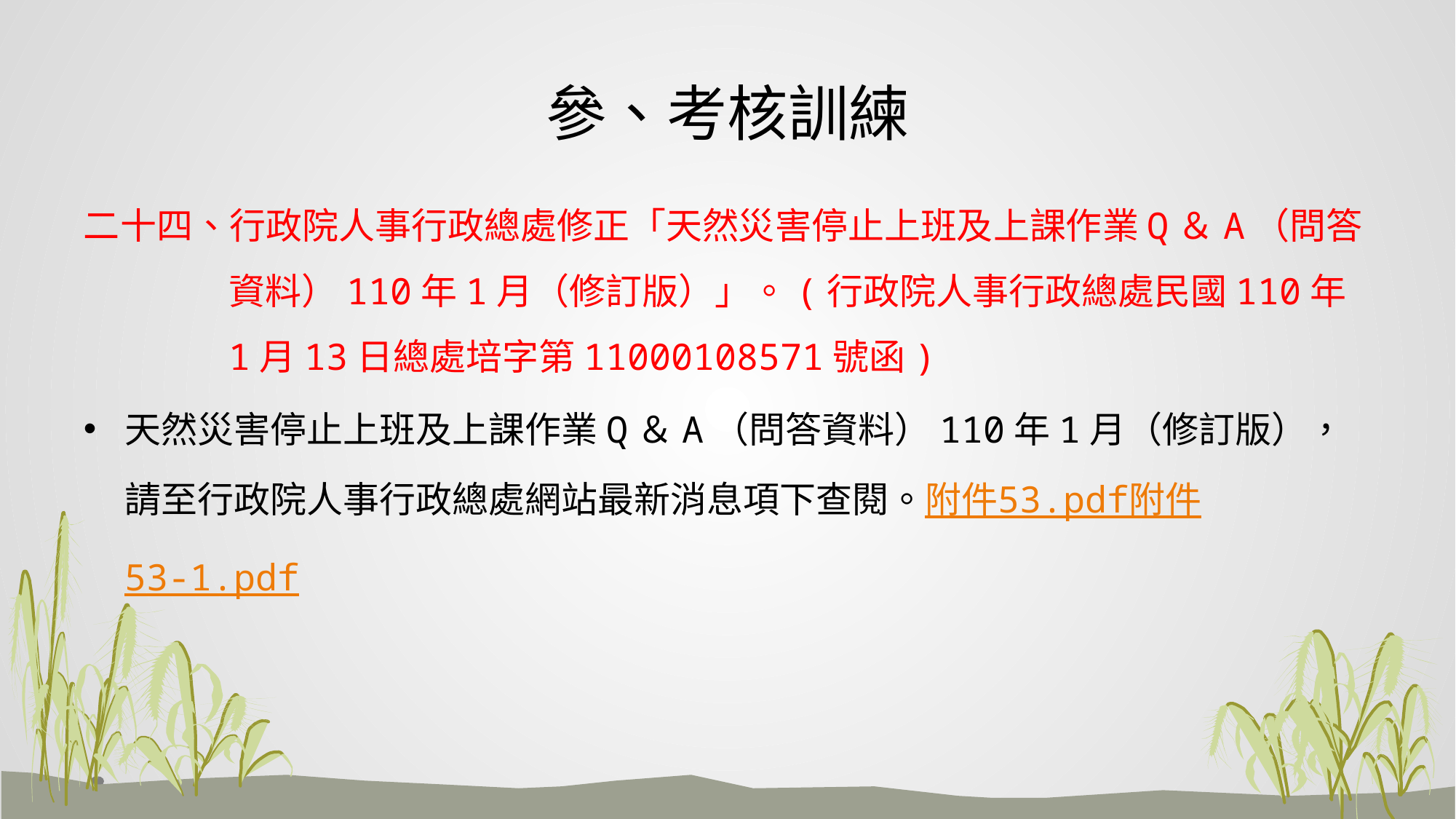

# 參、考核訓練
二十四、行政院人事行政總處修正「天然災害停止上班及上課作業Q＆A（問答資料）110年1月（修訂版）」。(行政院人事行政總處民國110年1月13日總處培字第11000108571號函)
天然災害停止上班及上課作業Q＆A（問答資料）110年1月（修訂版），請至行政院人事行政總處網站最新消息項下查閱。附件53.pdf附件53-1.pdf